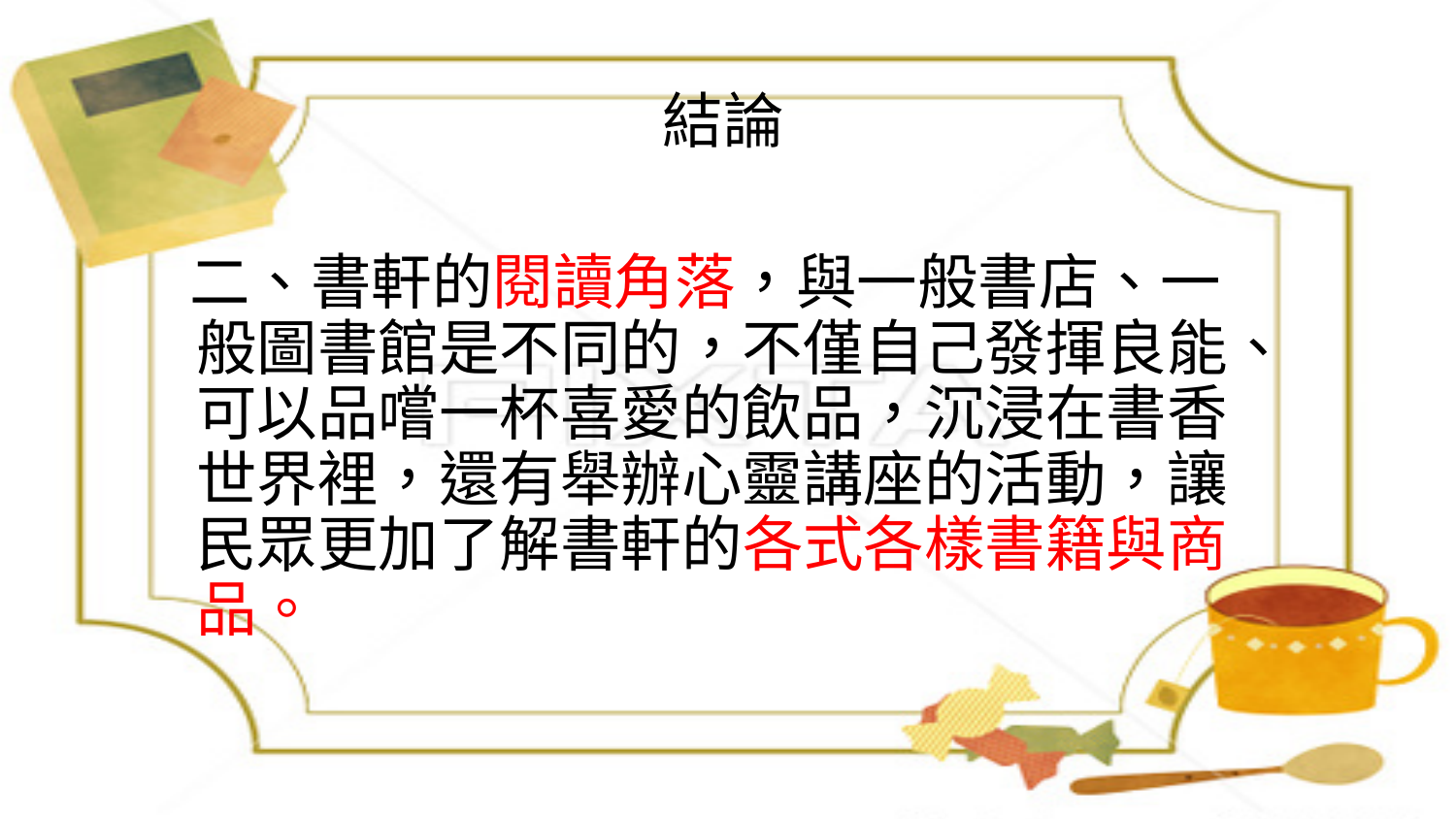

# 結論
二、書軒的閱讀角落，與一般書店、一般圖書館是不同的，不僅自己發揮良能、可以品嚐一杯喜愛的飲品，沉浸在書香世界裡，還有舉辦心靈講座的活動，讓民眾更加了解書軒的各式各樣書籍與商品。